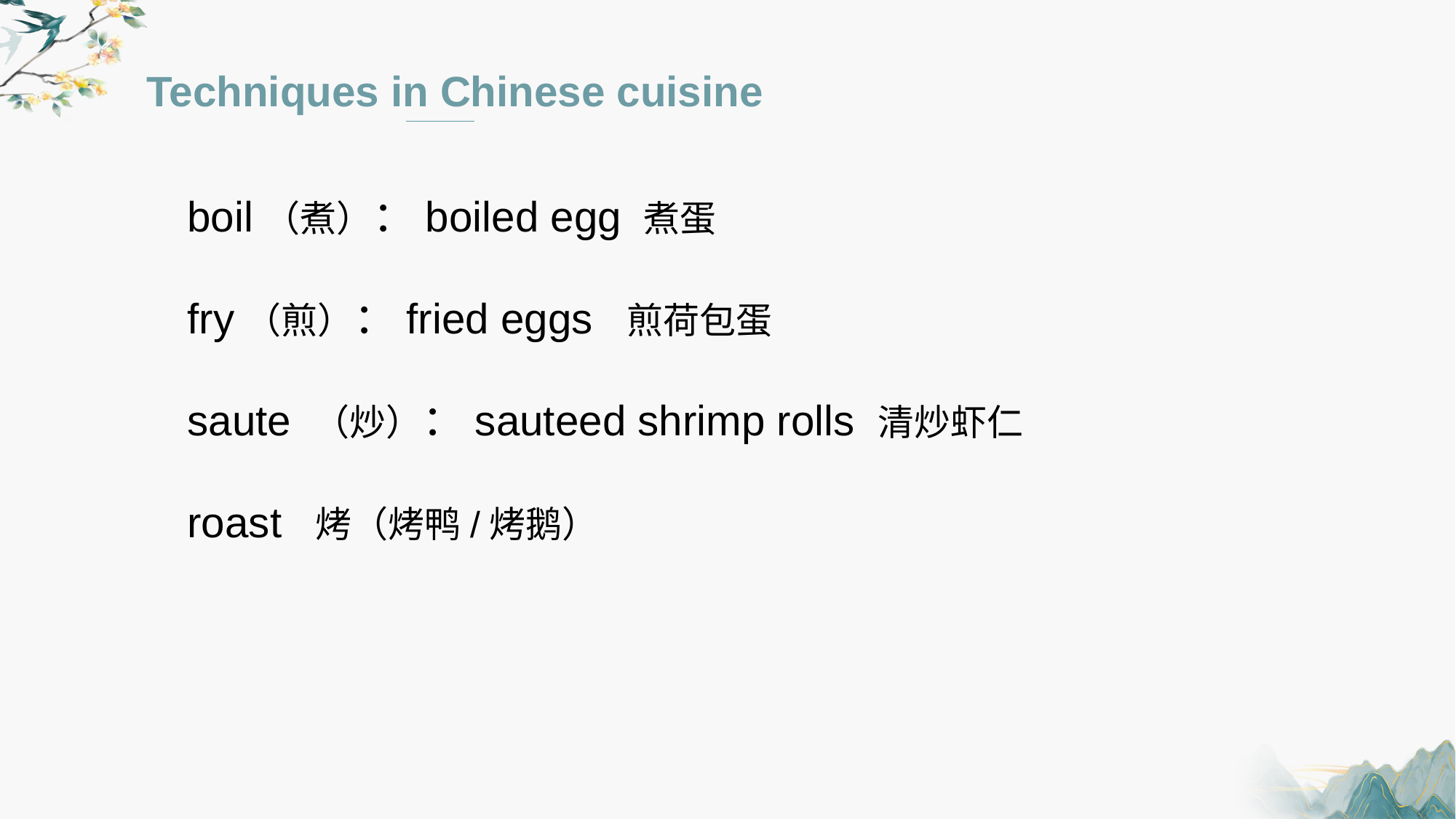

Techniques in Chinese cuisine
boil（煮）：boiled egg 煮蛋

fry（煎）：fried eggs  煎荷包蛋

saute （炒）：sauteed shrimp rolls 清炒虾仁

roast  烤（烤鸭/烤鹅）